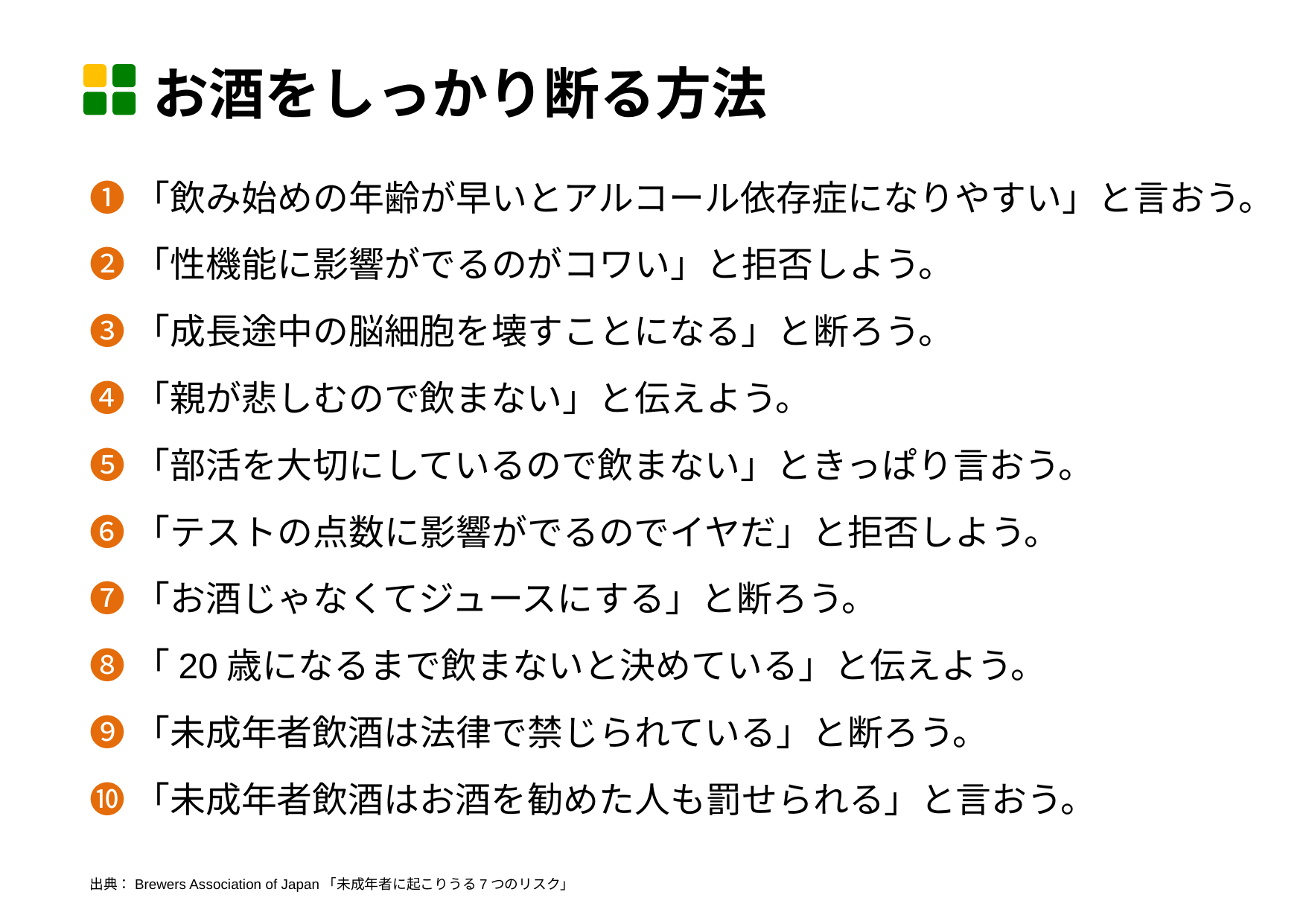

お酒をしっかり断る方法

➊「飲み始めの年齢が早いとアルコール依存症になりやすい」と言おう。
➋「性機能に影響がでるのがコワい」と拒否しよう。
➌「成長途中の脳細胞を壊すことになる」と断ろう。
➍「親が悲しむので飲まない」と伝えよう。
➎「部活を大切にしているので飲まない」ときっぱり言おう。
➏「テストの点数に影響がでるのでイヤだ」と拒否しよう。
➐「お酒じゃなくてジュースにする」と断ろう。
➑「20歳になるまで飲まないと決めている」と伝えよう。
➒「未成年者飲酒は法律で禁じられている」と断ろう。
➓「未成年者飲酒はお酒を勧めた人も罰せられる」と言おう。

出典：Brewers Association of Japan「未成年者に起こりうる7つのリスク」